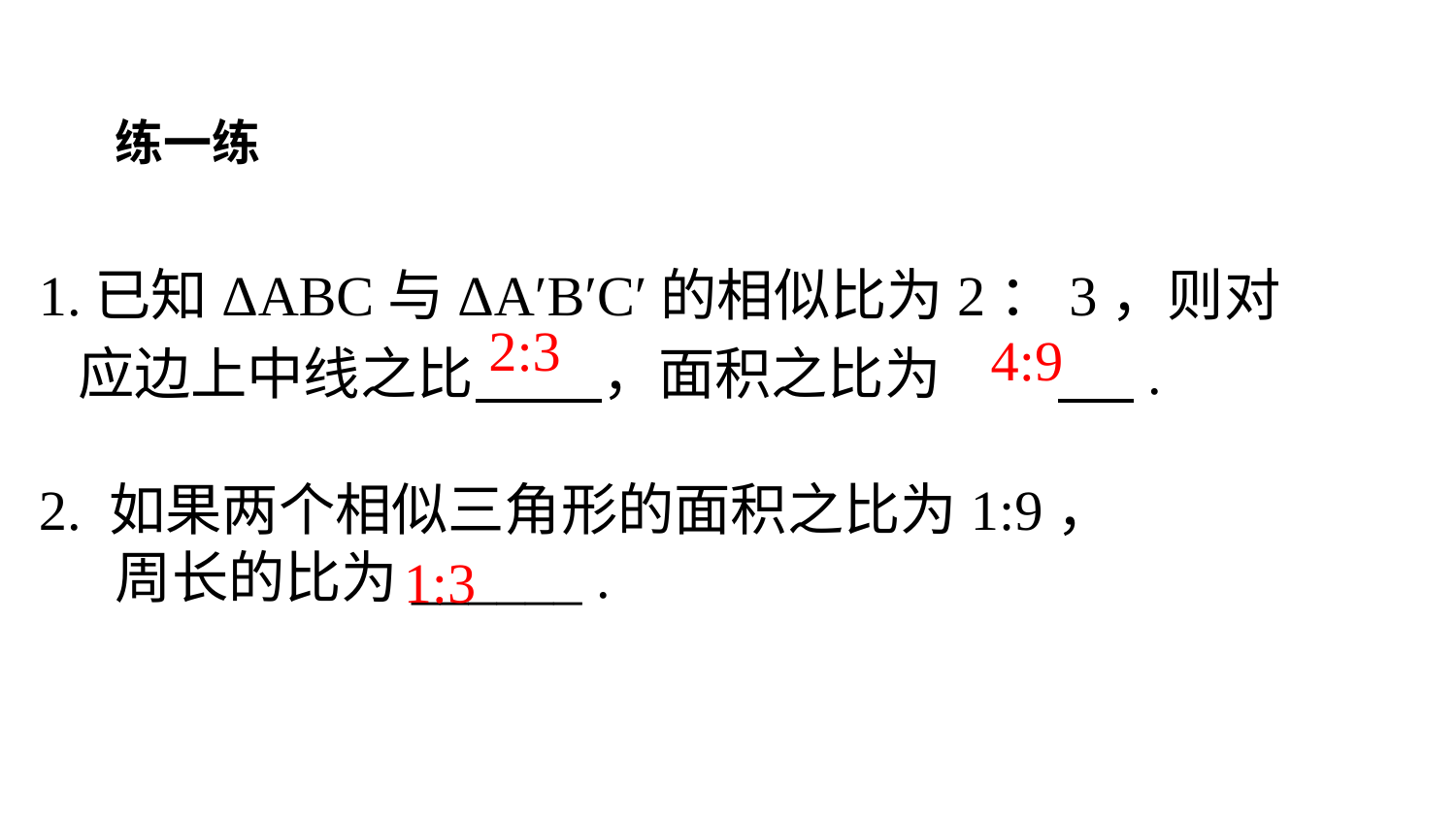

练一练
1.已知ΔABC与ΔA′B′C′的相似比为2：3，则对
  应边上中线之比	          ，面积之比为	      .

2. 如果两个相似三角形的面积之比为1:9，
     周长的比为______ .

2:3
4:9
1:3